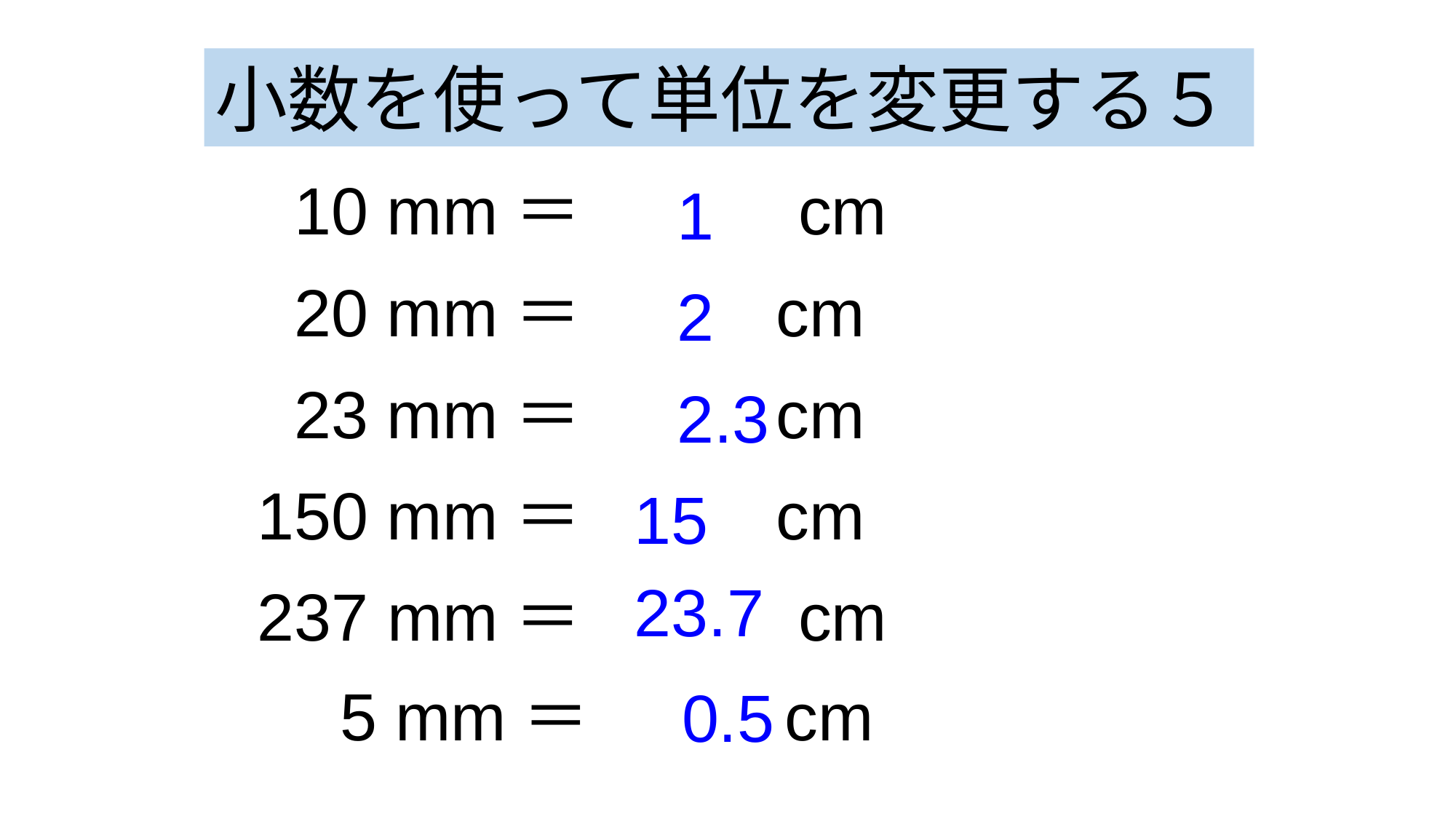

小数を使って単位を変更する５
  10 mm＝　         cm
1
  20 mm＝            cm
2
  23 mm＝            cm
2.3
150 mm＝            cm
15
23.7
237 mm＝ 　        cm
    5 mm＝            cm
0.5